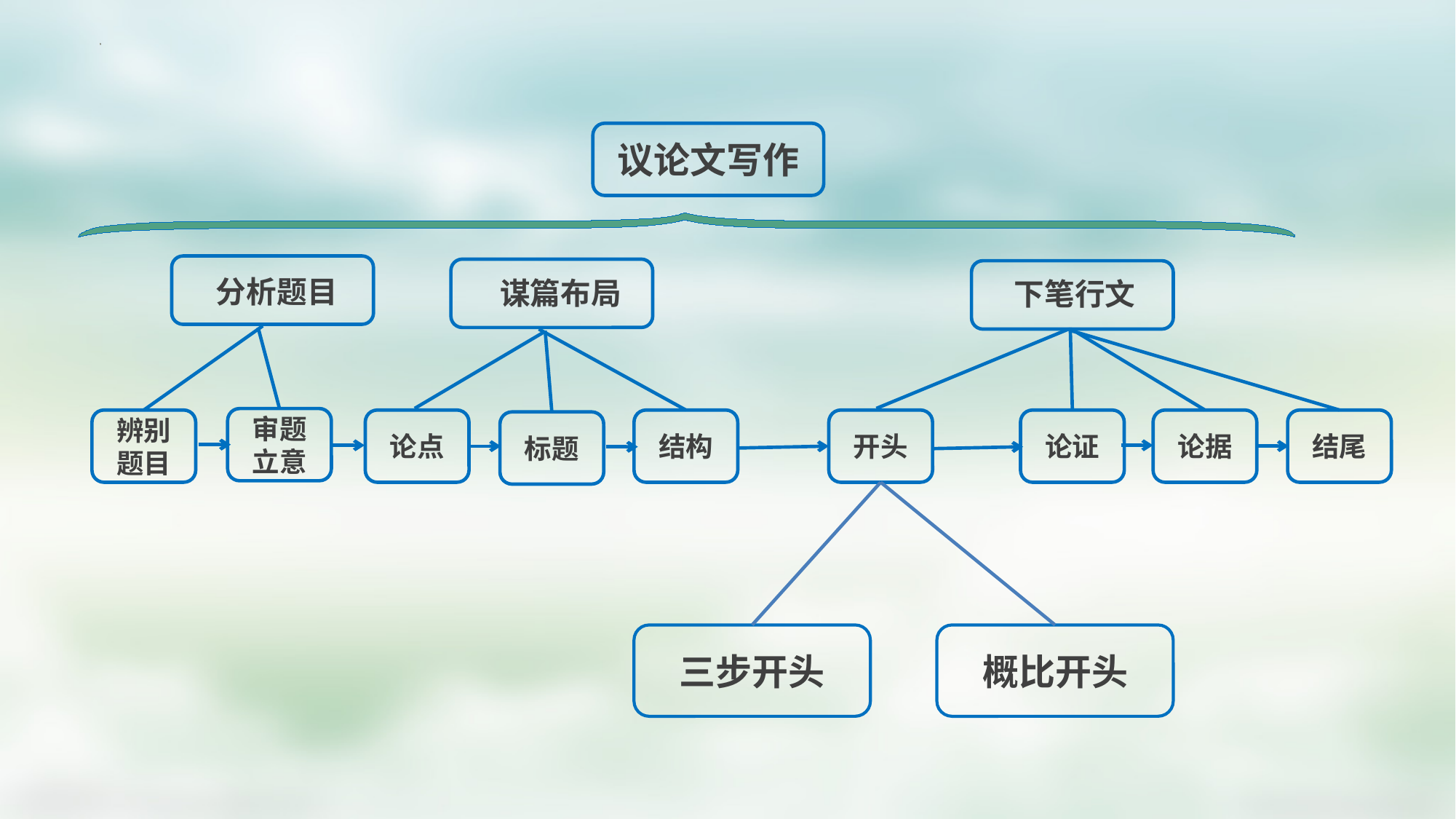

议论文写作

分析题目
谋篇布局
下笔行文
审题立意
辨别题目
论点
结构
开头
论证
论据
结尾
标题
三步开头
概比开头